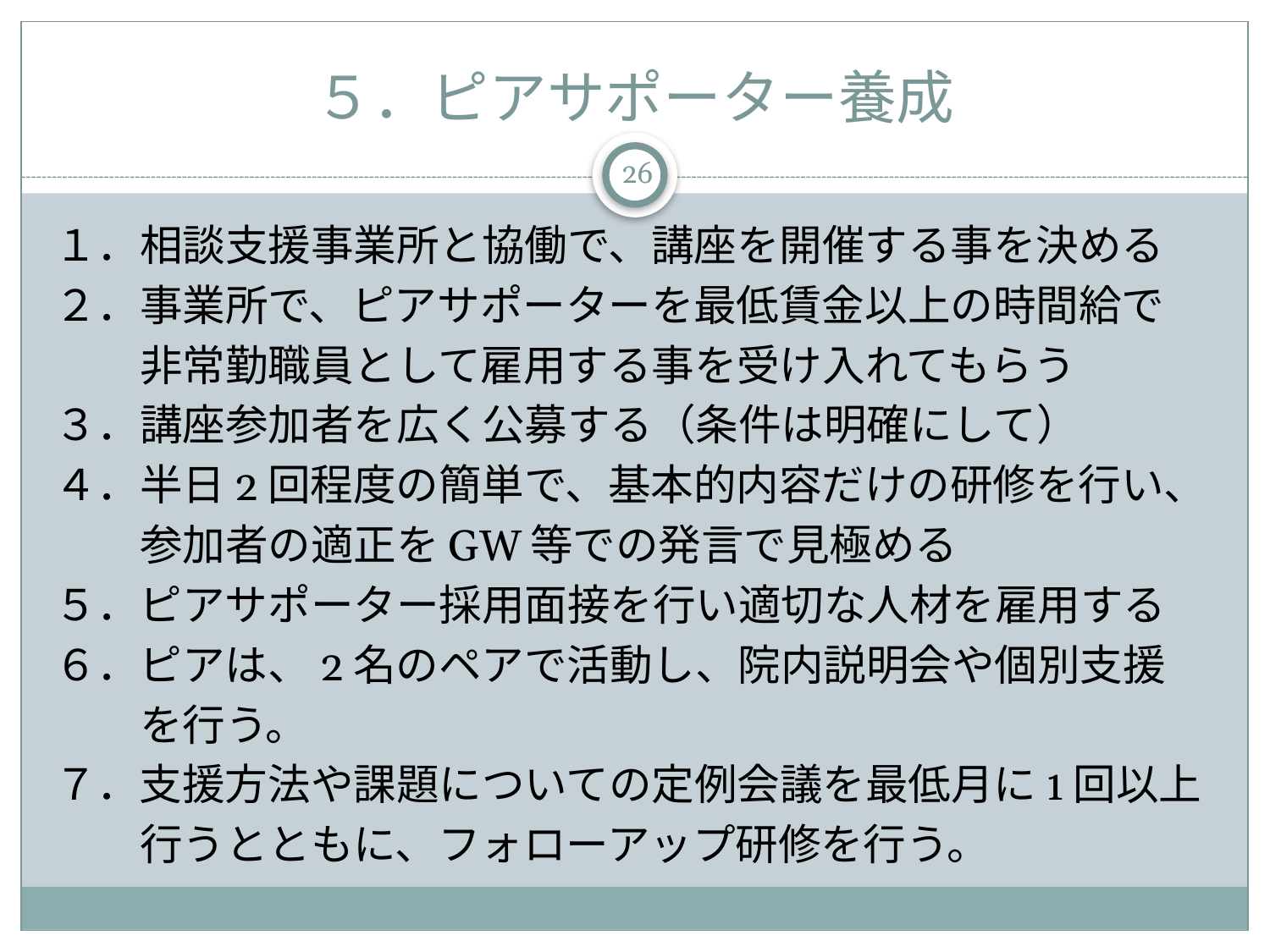

# ５．ピアサポーター養成
26
１．相談支援事業所と協働で、講座を開催する事を決める
２．事業所で、ピアサポーターを最低賃金以上の時間給で
　　非常勤職員として雇用する事を受け入れてもらう
３．講座参加者を広く公募する（条件は明確にして）
４．半日2回程度の簡単で、基本的内容だけの研修を行い、
　　参加者の適正をGW等での発言で見極める
５．ピアサポーター採用面接を行い適切な人材を雇用する
６．ピアは、2名のペアで活動し、院内説明会や個別支援
　　を行う。
７．支援方法や課題についての定例会議を最低月に1回以上
　　行うとともに、フォローアップ研修を行う。